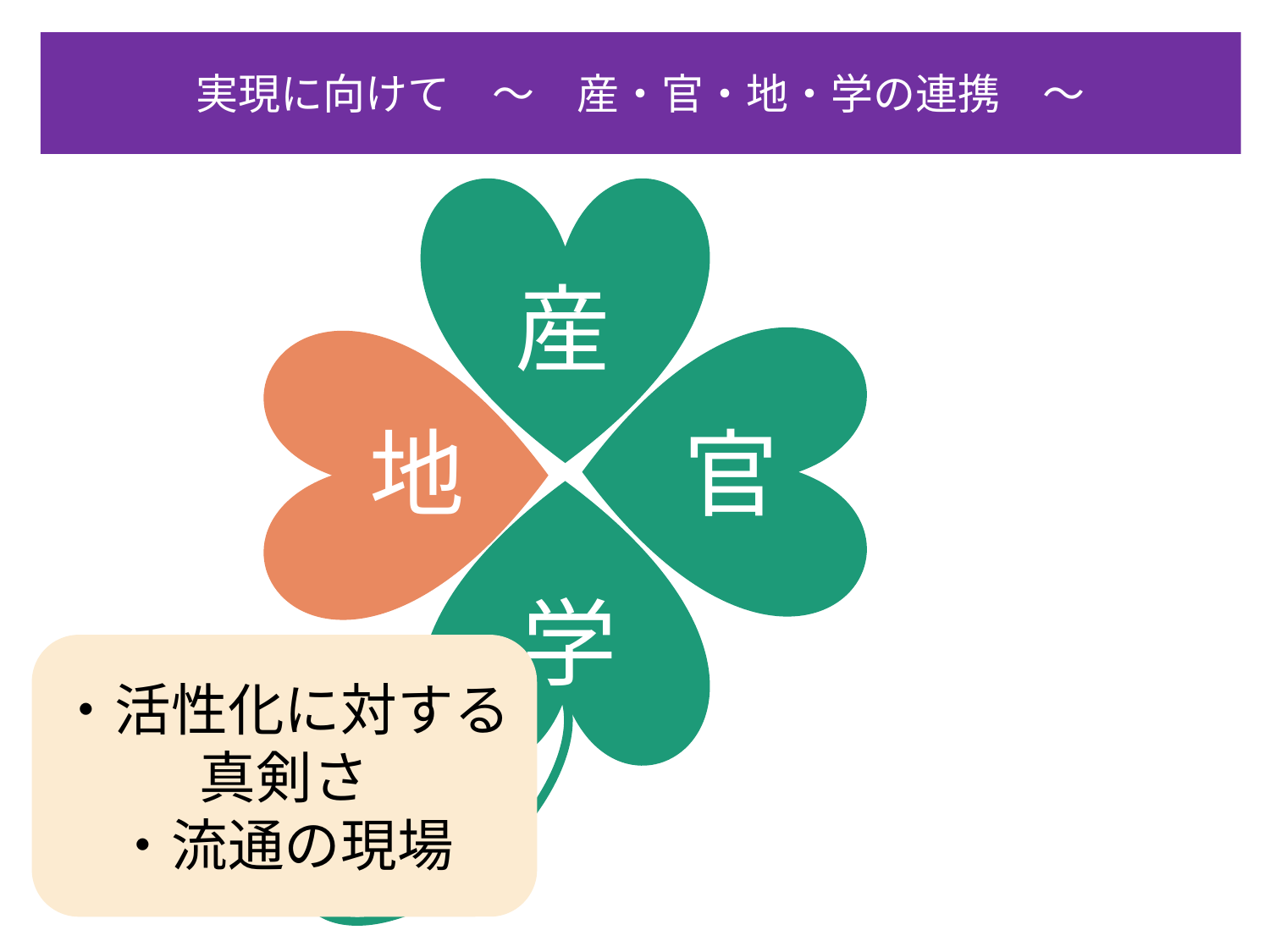

実現に向けて　～　産・官・地・学の連携　～

産

地
官

学

・活性化に対する
真剣さ
・流通の現場